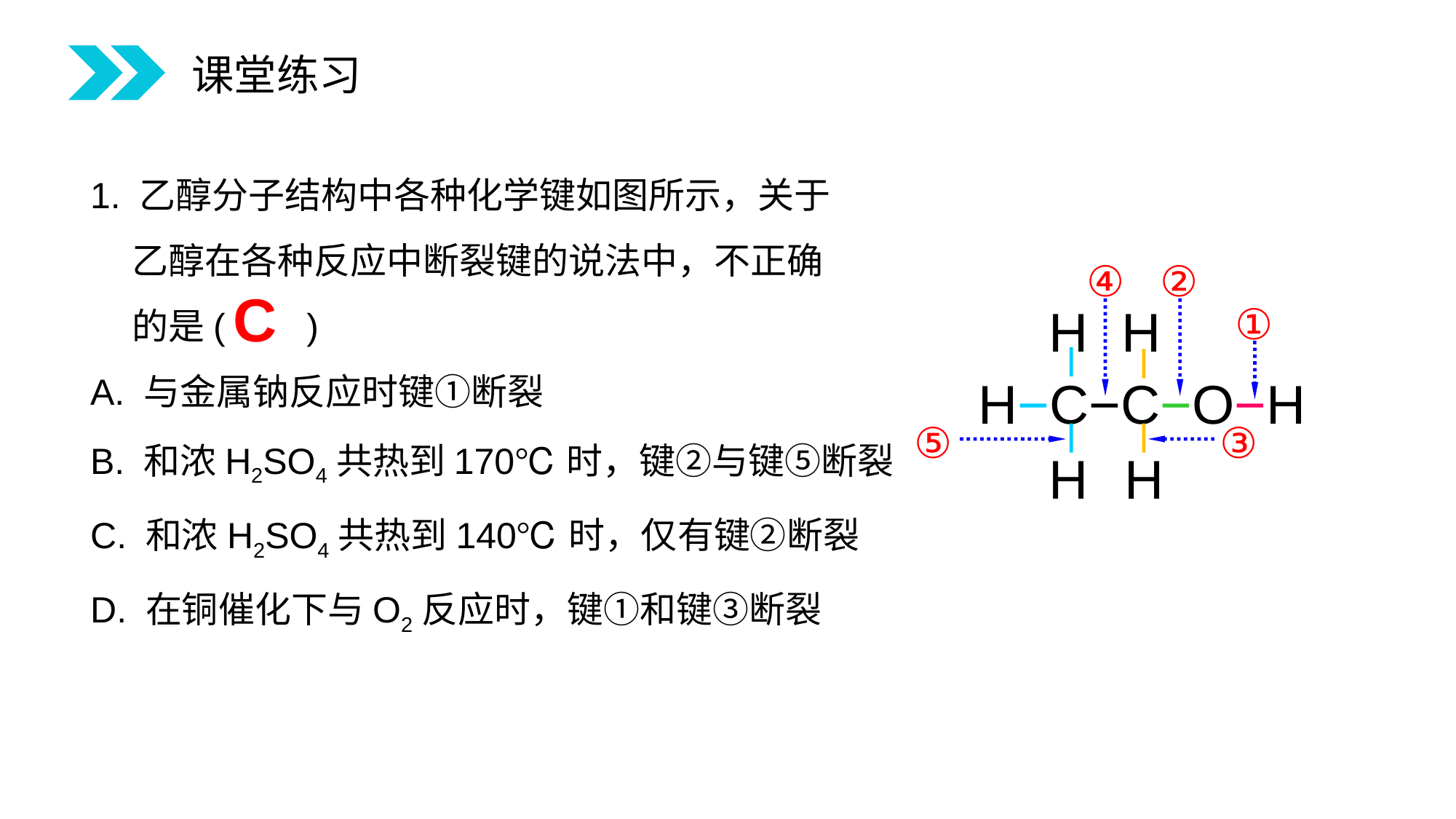

课堂练习
1. 乙醇分子结构中各种化学键如图所示，关于
    乙醇在各种反应中断裂键的说法中，不正确
    的是(        )
A. 与金属钠反应时键①断裂
B. 和浓H2SO4共热到170℃时，键②与键⑤断裂
C. 和浓H2SO4共热到140℃时，仅有键②断裂
D. 在铜催化下与O2反应时，键①和键③断裂
④
②
①
H
H

H−C−C−O−H

H
H

⑤
③

C